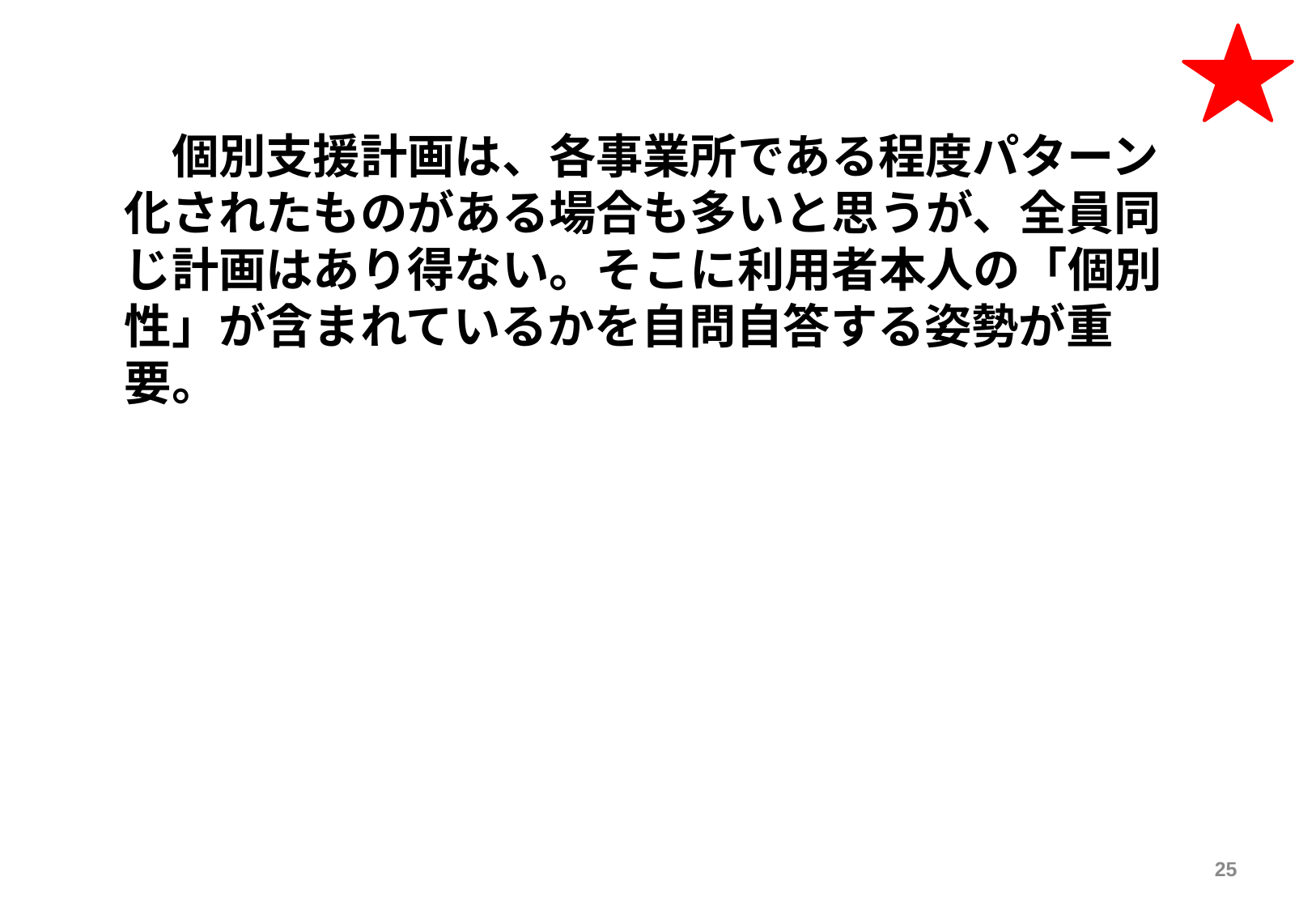

個別支援計画は、各事業所である程度パターン化されたものがある場合も多いと思うが、全員同じ計画はあり得ない。そこに利用者本人の「個別性」が含まれているかを自問自答する姿勢が重要。
25